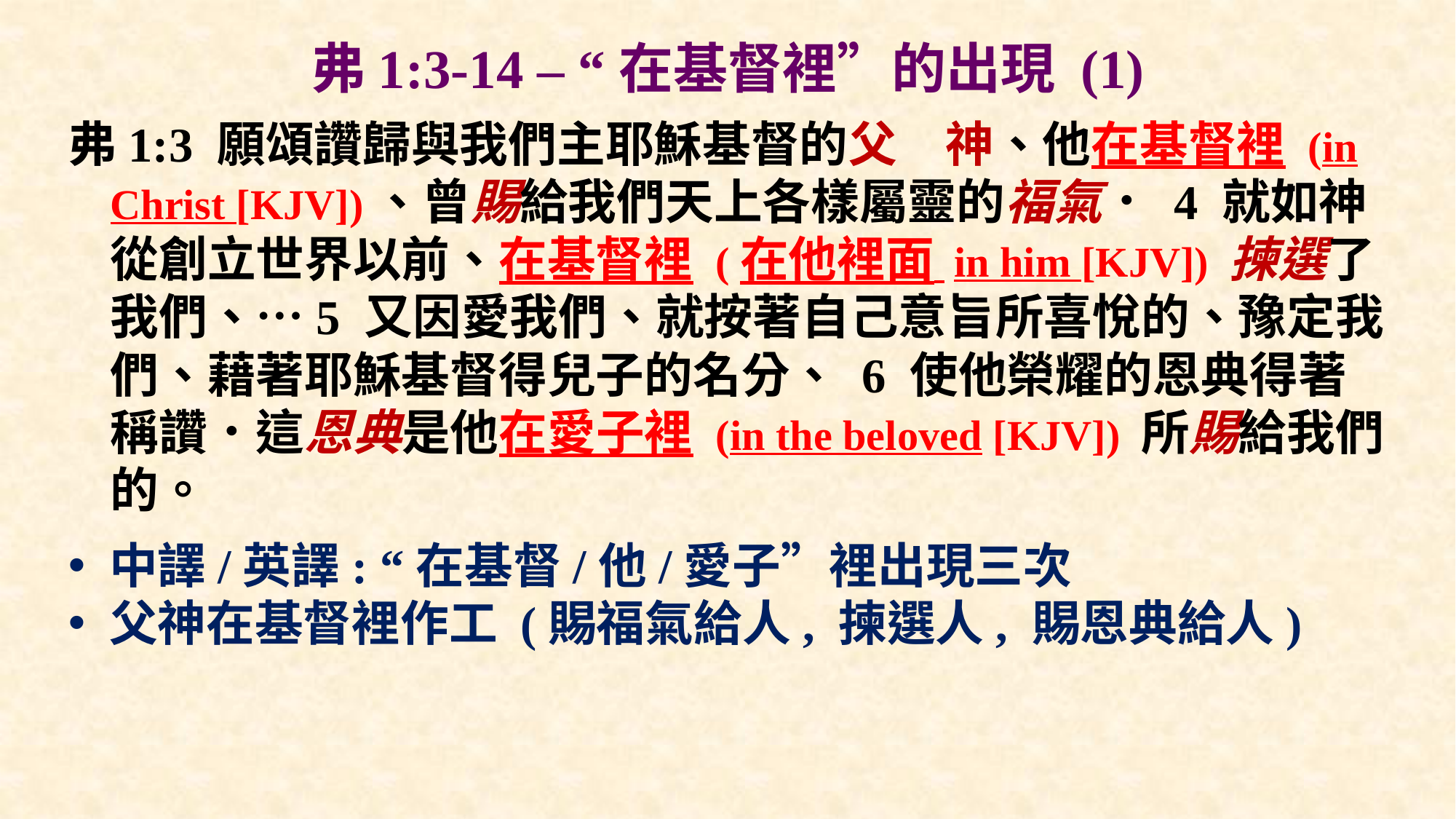

# 弗1:3-14 – “在基督裡”的出現 (1)
弗1:3 願頌讚歸與我們主耶穌基督的父　神、他在基督裡 (in Christ [KJV])、曾賜給我們天上各樣屬靈的福氣． 4 就如神從創立世界以前、在基督裡 (在他裡面 in him [KJV]) 揀選了我們、…5 又因愛我們、就按著自己意旨所喜悅的、豫定我們、藉著耶穌基督得兒子的名分、 6 使他榮耀的恩典得著稱讚．這恩典是他在愛子裡 (in the beloved [KJV]) 所賜給我們的。
中譯/英譯: “在基督/他/愛子”裡出現三次
父神在基督裡作工 (賜福氣給人, 揀選人, 賜恩典給人)